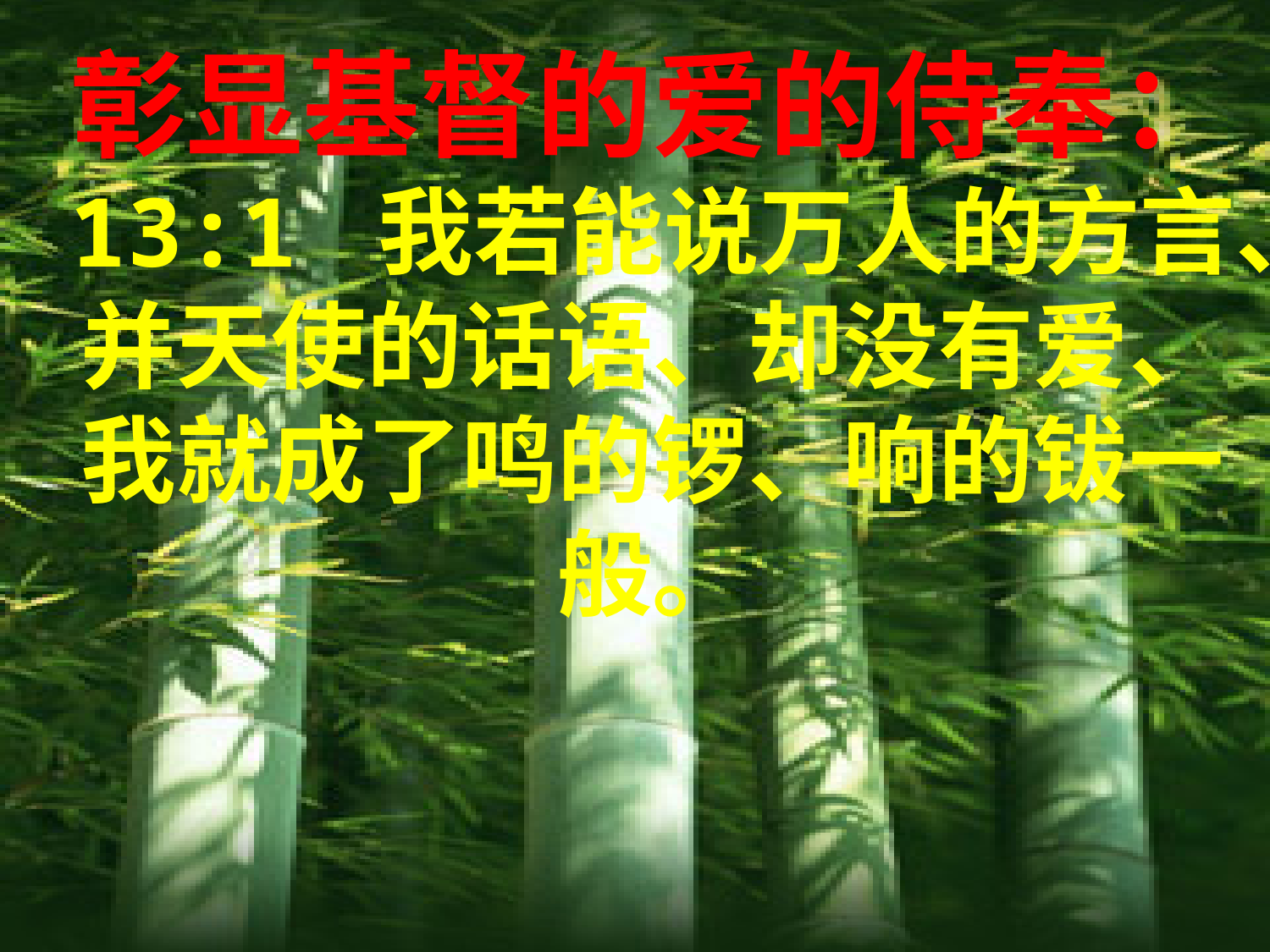

彰显基督的爱的侍奉：
13:1 我若能说万人的方言、并天使的话语、却没有爱、我就成了鸣的锣、响的钹一般。